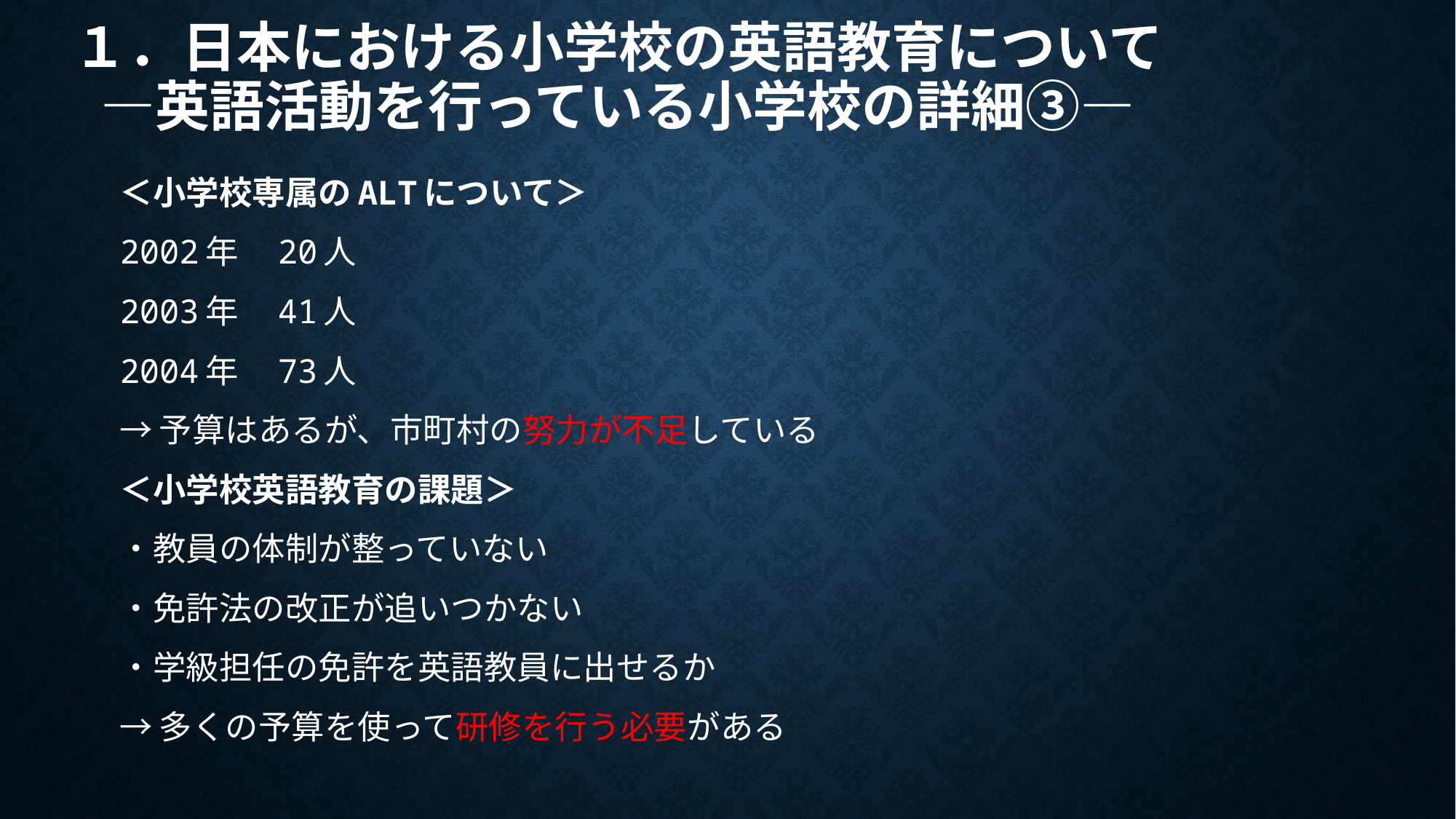

# １．日本における小学校の英語教育について ―英語活動を行っている小学校の詳細③―
＜小学校専属のALTについて＞
2002年　20人
2003年　41人
2004年　73人
→予算はあるが、市町村の努力が不足している
＜小学校英語教育の課題＞
・教員の体制が整っていない
・免許法の改正が追いつかない
・学級担任の免許を英語教員に出せるか
→多くの予算を使って研修を行う必要がある